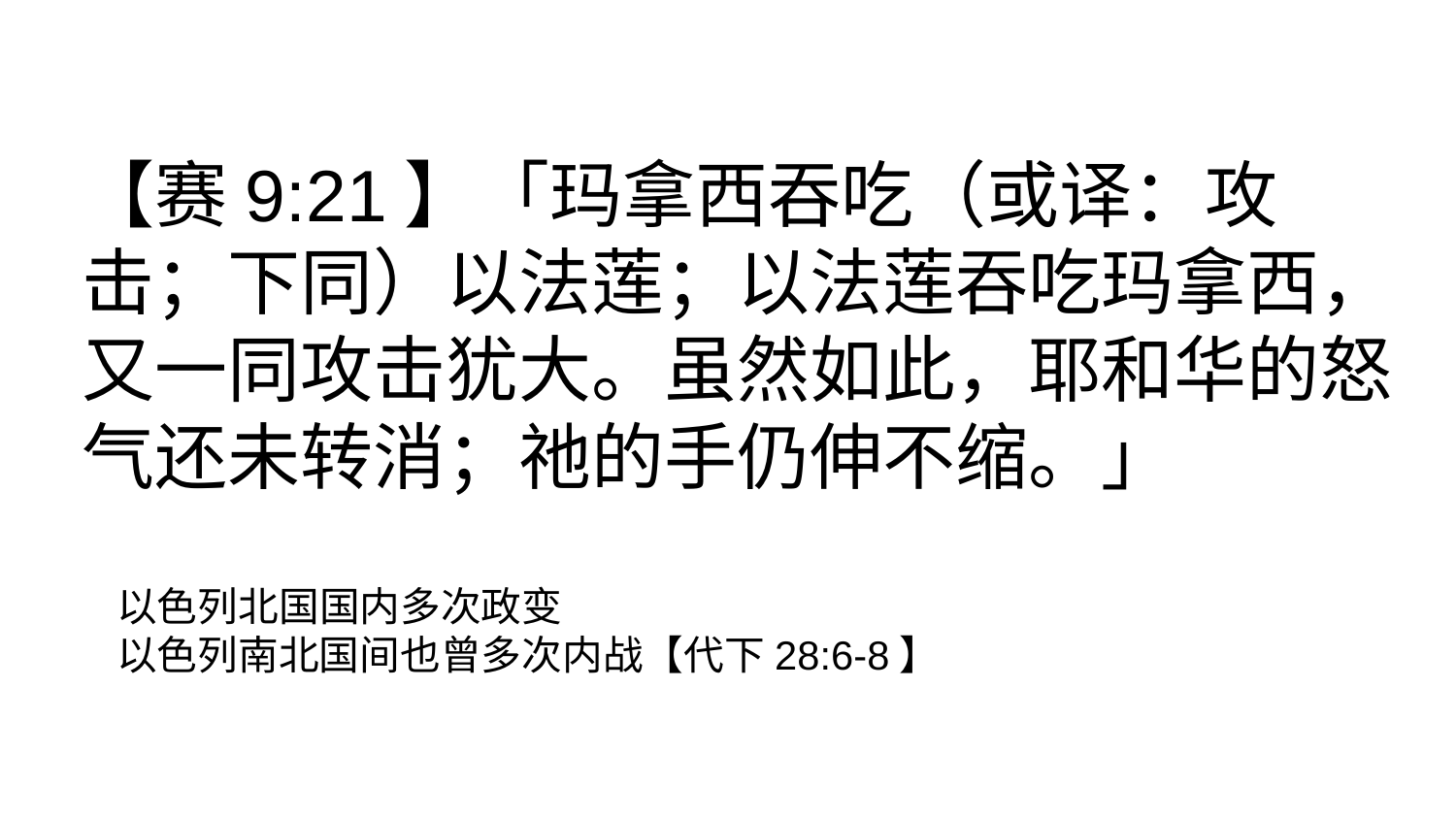

# 【赛9:21】「玛拿西吞吃（或译：攻击；下同）以法莲；以法莲吞吃玛拿西，又一同攻击犹大。虽然如此，耶和华的怒气还未转消；祂的手仍伸不缩。」
以色列北国国内多次政变
以色列南北国间也曾多次内战【代下28:6-8】